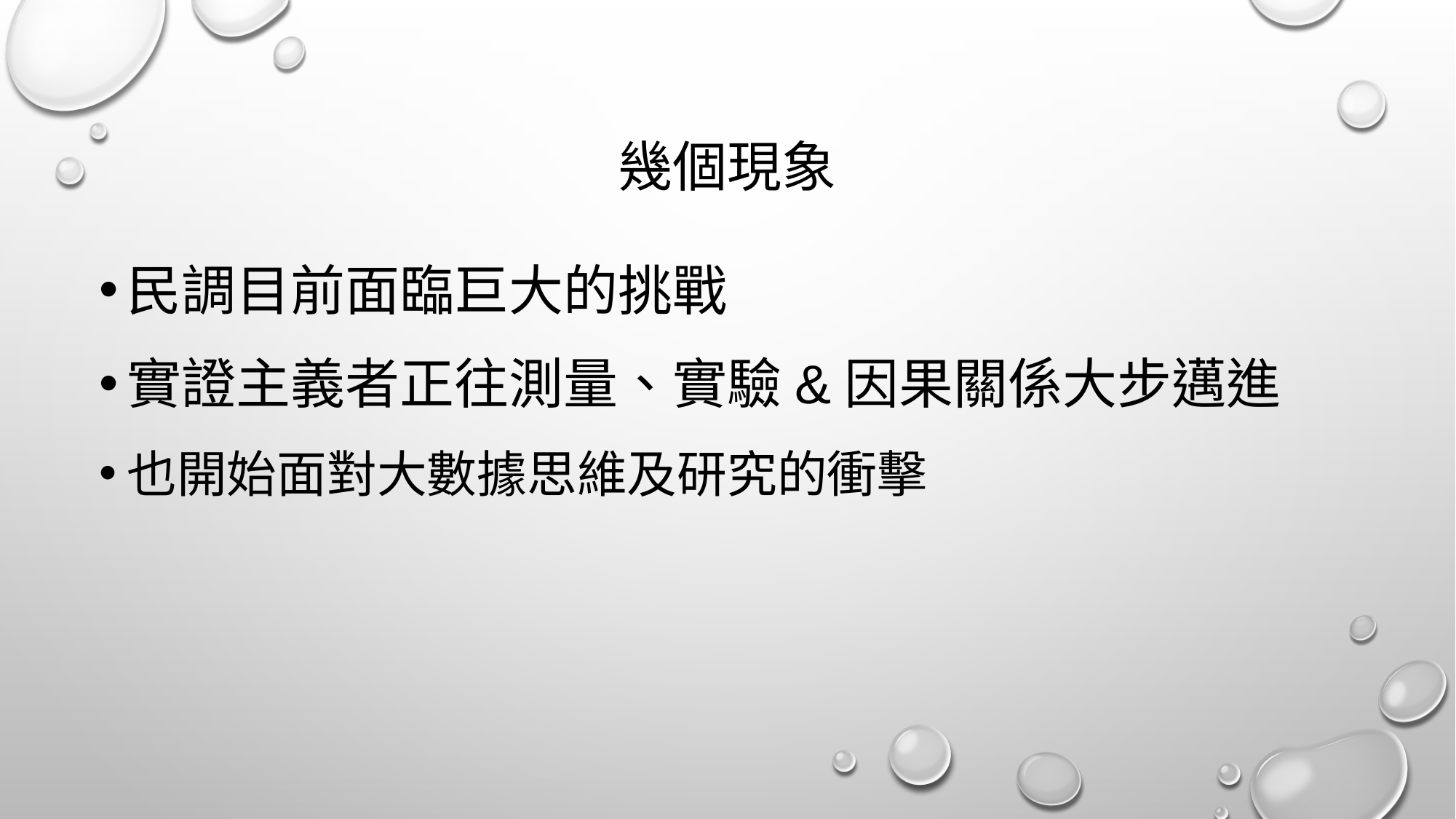

# 幾個現象
民調目前面臨巨大的挑戰
實證主義者正往測量、實驗&因果關係大步邁進
也開始面對大數據思維及研究的衝擊